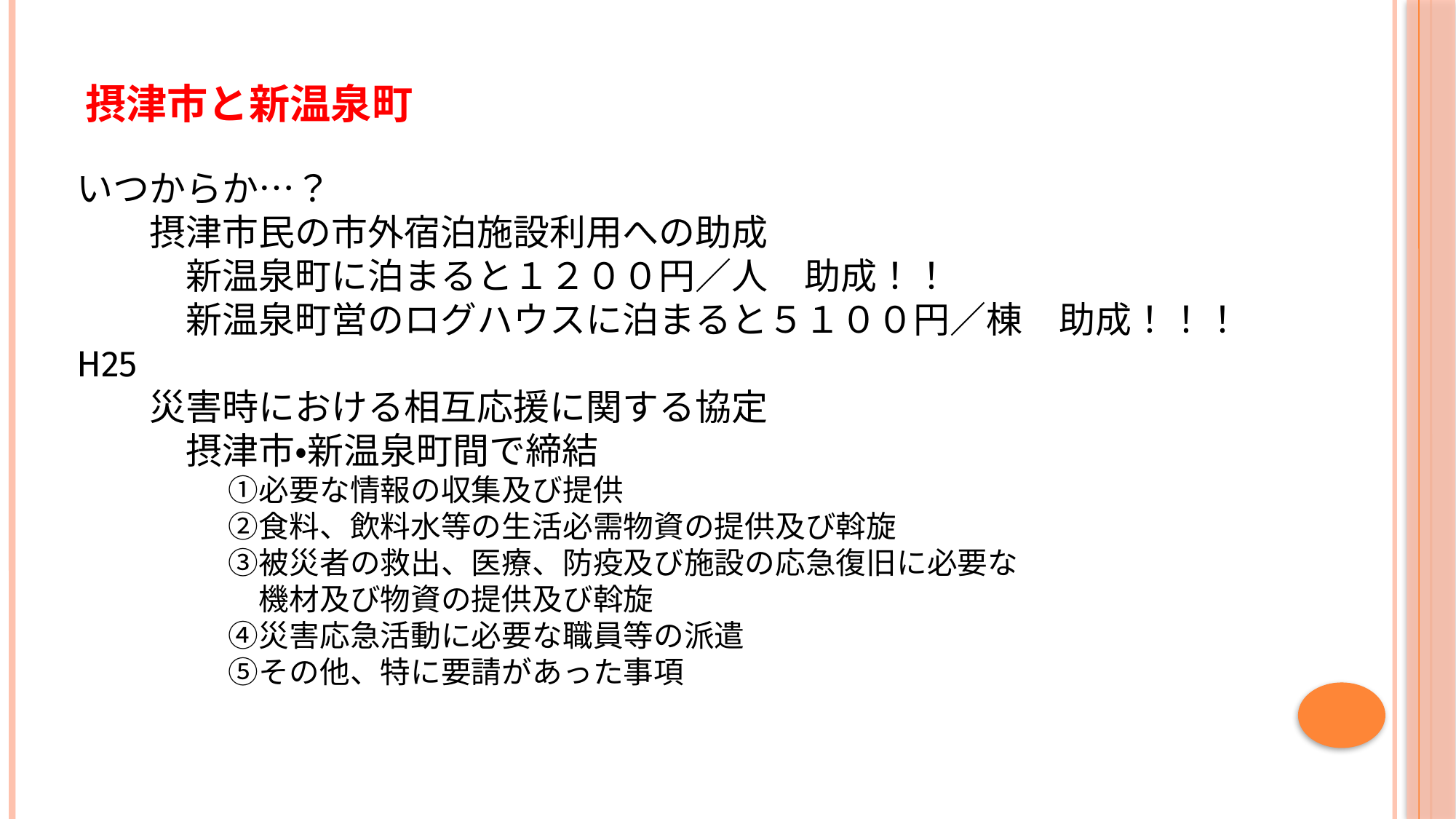

# 摂津市と新温泉町
いつからか…？
　　摂津市民の市外宿泊施設利用への助成
　　　新温泉町に泊まると１２００円／人　助成！！
　　　新温泉町営のログハウスに泊まると５１００円／棟　助成！！！
H25
　　災害時における相互応援に関する協定
　　　摂津市・新温泉町間で締結
　　　　　①必要な情報の収集及び提供
　　　　　②食料、飲料水等の生活必需物資の提供及び斡旋
　　　　　③被災者の救出、医療、防疫及び施設の応急復旧に必要な
　　　　　　機材及び物資の提供及び斡旋
　　　　　④災害応急活動に必要な職員等の派遣
　　　　　⑤その他、特に要請があった事項